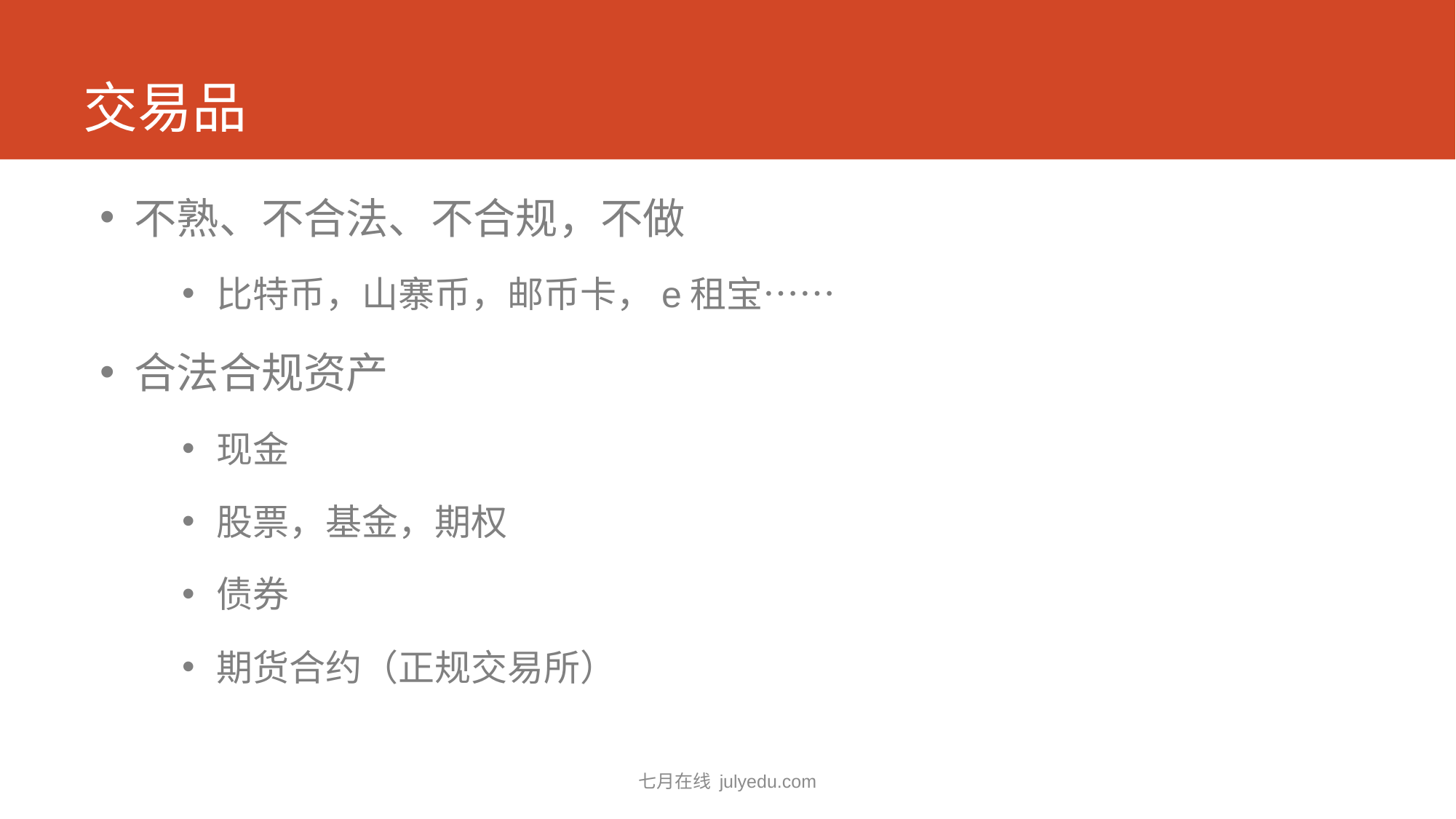

# 交易品
不熟、不合法、不合规，不做
比特币，山寨币，邮币卡，e租宝……
合法合规资产
现金
股票，基金，期权
债券
期货合约（正规交易所）
七月在线 julyedu.com